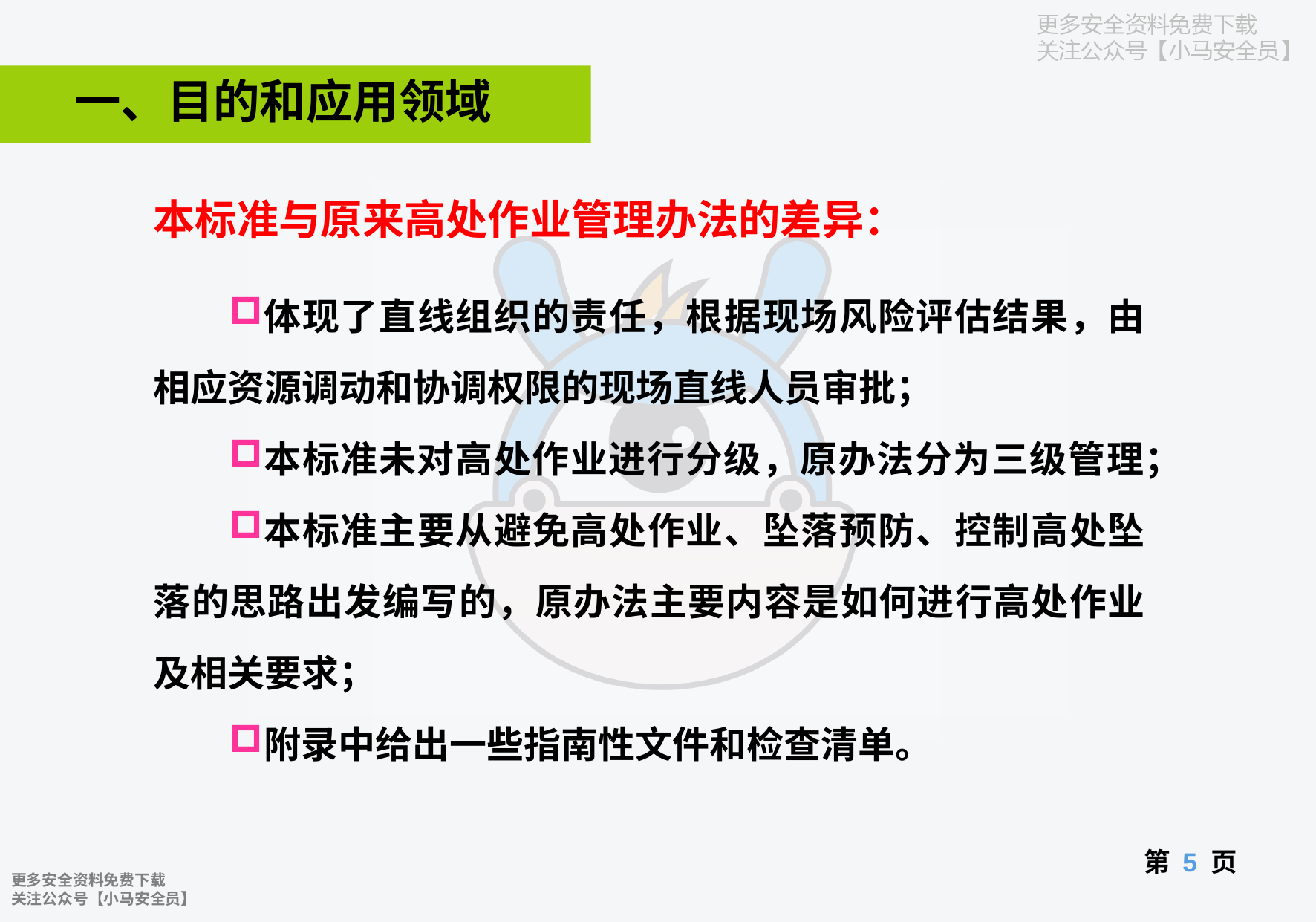

一、目的和应用领域
本标准与原来高处作业管理办法的差异：
体现了直线组织的责任，根据现场风险评估结果，由相应资源调动和协调权限的现场直线人员审批；
本标准未对高处作业进行分级，原办法分为三级管理；
本标准主要从避免高处作业、坠落预防、控制高处坠落的思路出发编写的，原办法主要内容是如何进行高处作业及相关要求；
附录中给出一些指南性文件和检查清单。
第 5 页